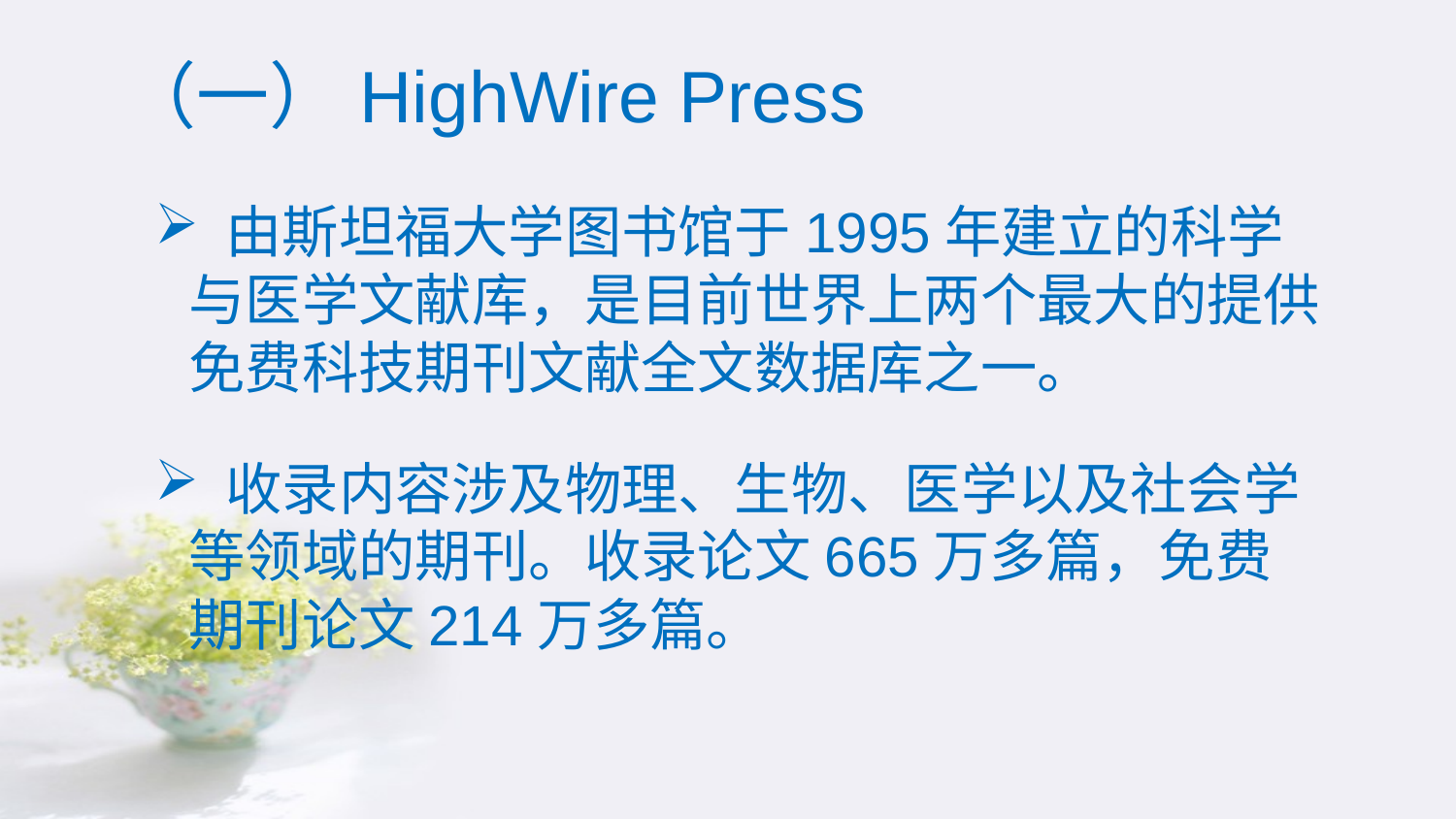

（一）HighWire Press
 由斯坦福大学图书馆于1995年建立的科学与医学文献库，是目前世界上两个最大的提供免费科技期刊文献全文数据库之一。
 收录内容涉及物理、生物、医学以及社会学等领域的期刊。收录论文665万多篇，免费期刊论文214万多篇。